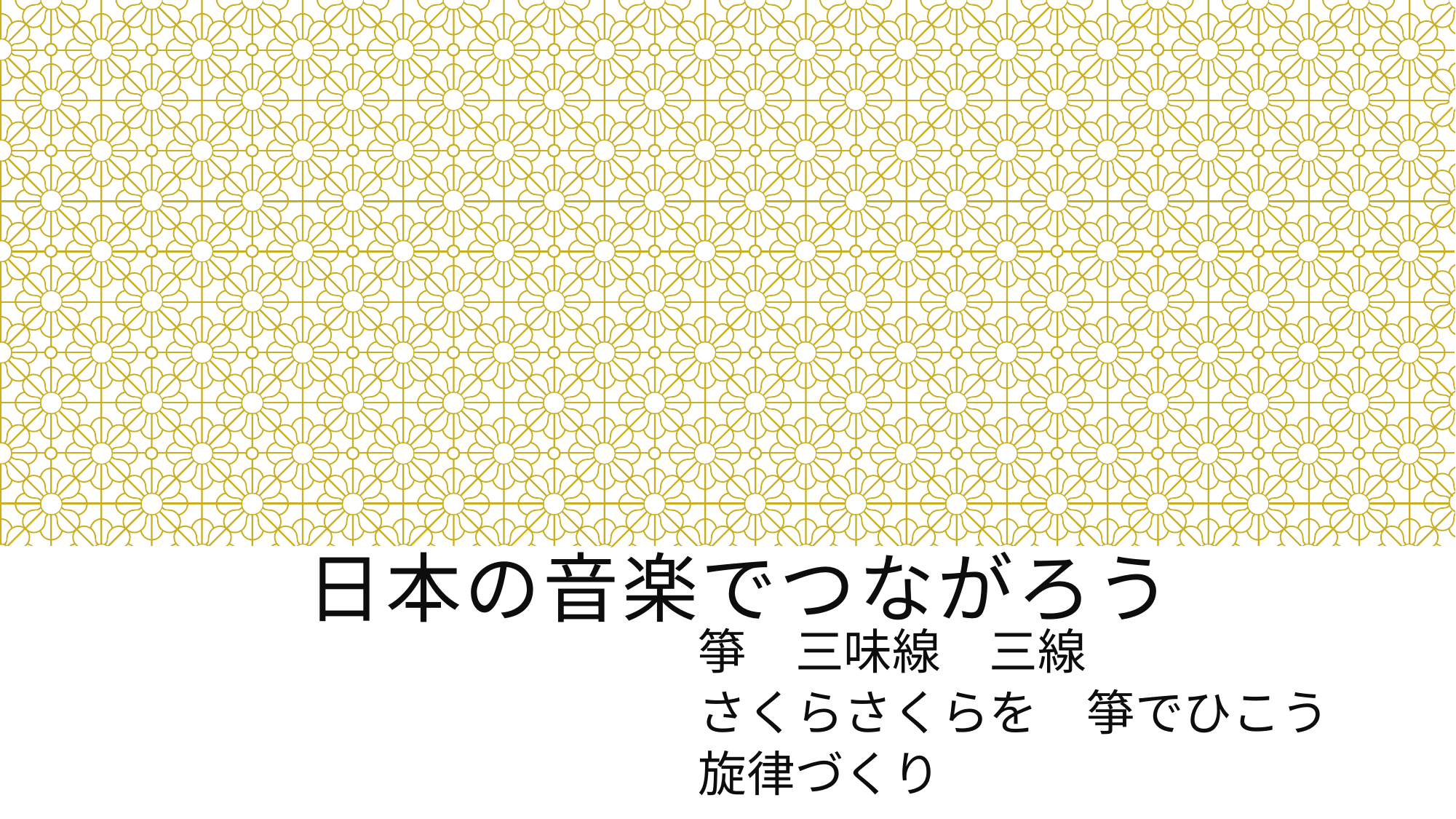

# 日本の音楽でつながろう
箏　三味線　三線
さくらさくらを　箏でひこう
旋律づくり